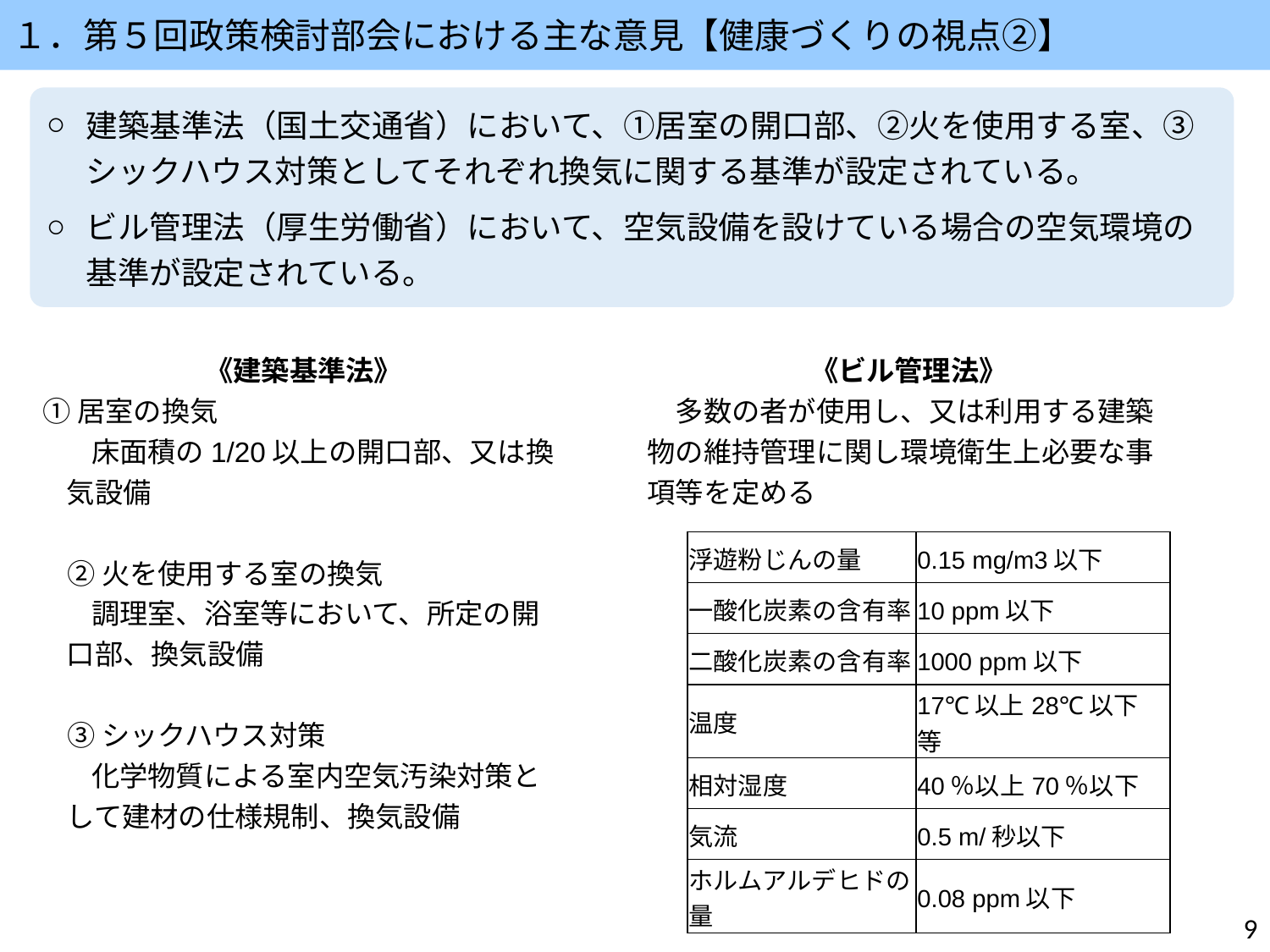

１．第５回政策検討部会における主な意見【健康づくりの視点②】
建築基準法（国土交通省）において、①居室の開口部、②火を使用する室、③シックハウス対策としてそれぞれ換気に関する基準が設定されている。
ビル管理法（厚生労働省）において、空気設備を設けている場合の空気環境の基準が設定されている。
《建築基準法》
①居室の換気
床面積の1/20以上の開口部、又は換気設備

②火を使用する室の換気
調理室、浴室等において、所定の開口部、換気設備

③シックハウス対策
化学物質による室内空気汚染対策として建材の仕様規制、換気設備

《ビル管理法》
　多数の者が使用し、又は利用する建築物の維持管理に関し環境衛生上必要な事項等を定める

| 浮遊粉じんの量 | 0.15 mg/m3以下 |
| --- | --- |
| 一酸化炭素の含有率 | 10 ppm以下 |
| 二酸化炭素の含有率 | 1000 ppm以下 |
| 温度 | 17℃以上28℃以下 等 |
| 相対湿度 | 40％以上70％以下 |
| 気流 | 0.5 m/秒以下 |
| ホルムアルデヒドの量 | 0.08 ppm以下 |
9